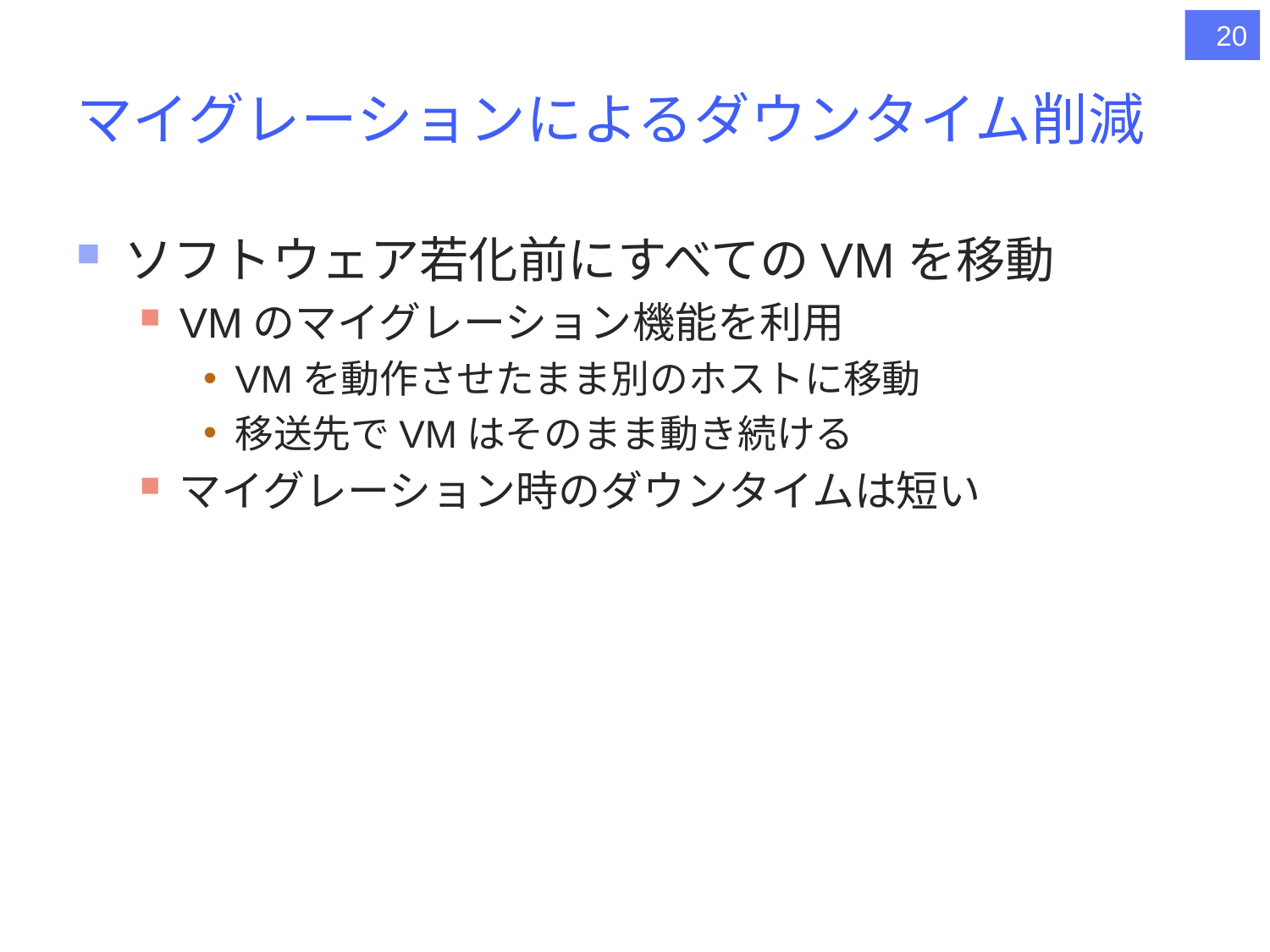

20
# マイグレーションによるダウンタイム削減
ソフトウェア若化前にすべてのVMを移動
VMのマイグレーション機能を利用
VMを動作させたまま別のホストに移動
移送先でVMはそのまま動き続ける
マイグレーション時のダウンタイムは短い